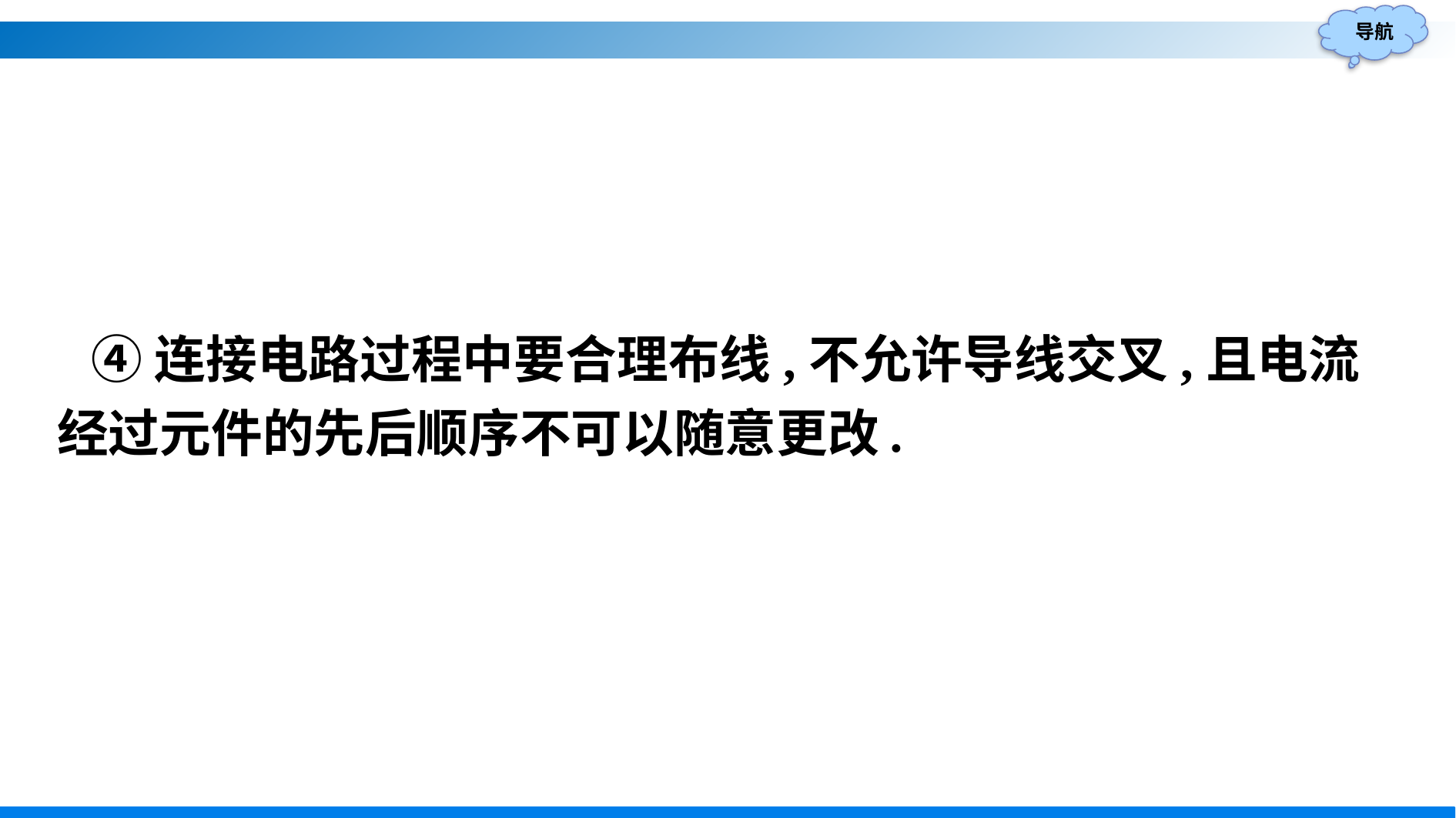

④连接电路过程中要合理布线,不允许导线交叉,且电流经过元件的先后顺序不可以随意更改.